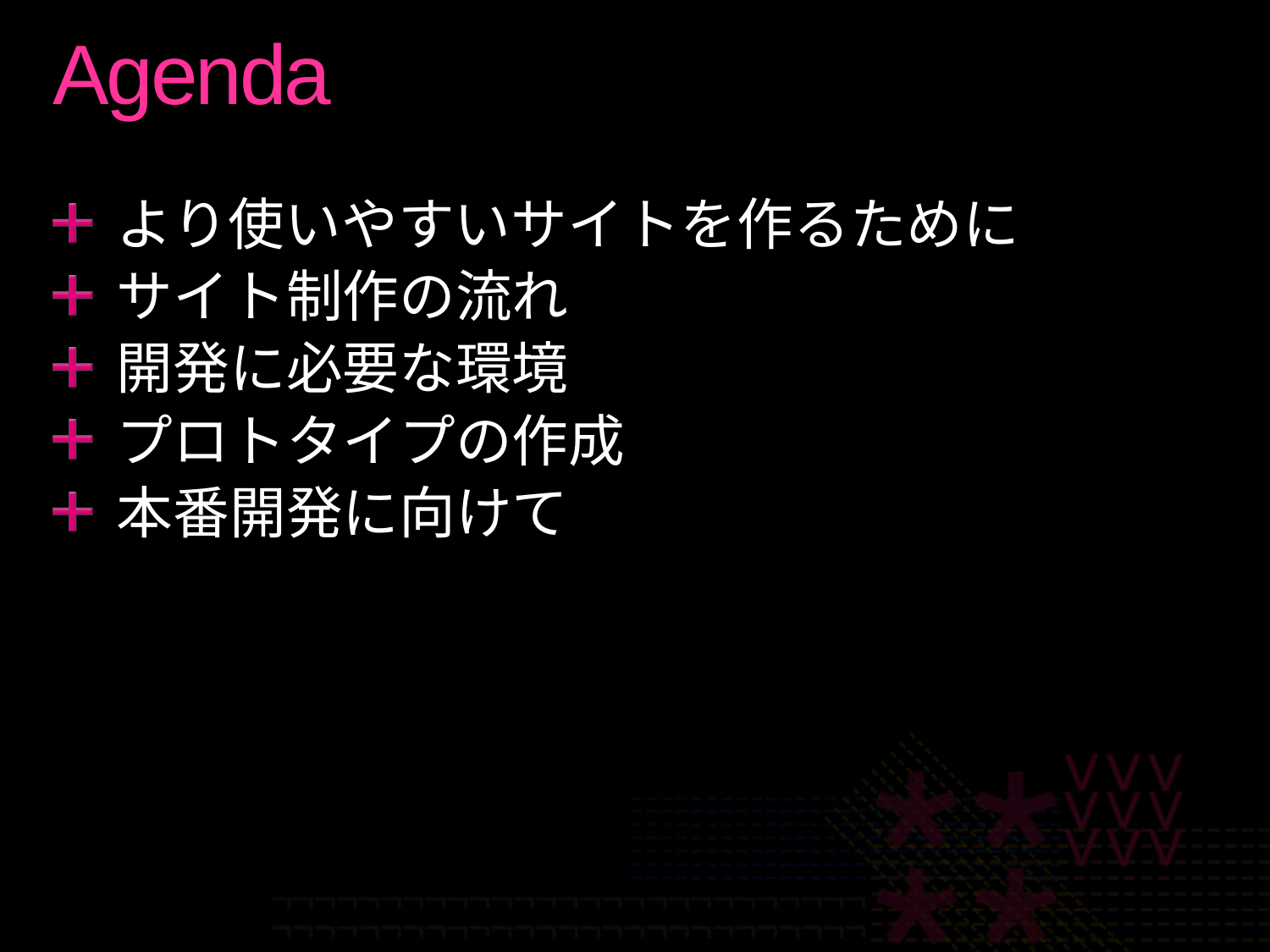

# Agenda
より使いやすいサイトを作るために
サイト制作の流れ
開発に必要な環境
プロトタイプの作成
本番開発に向けて